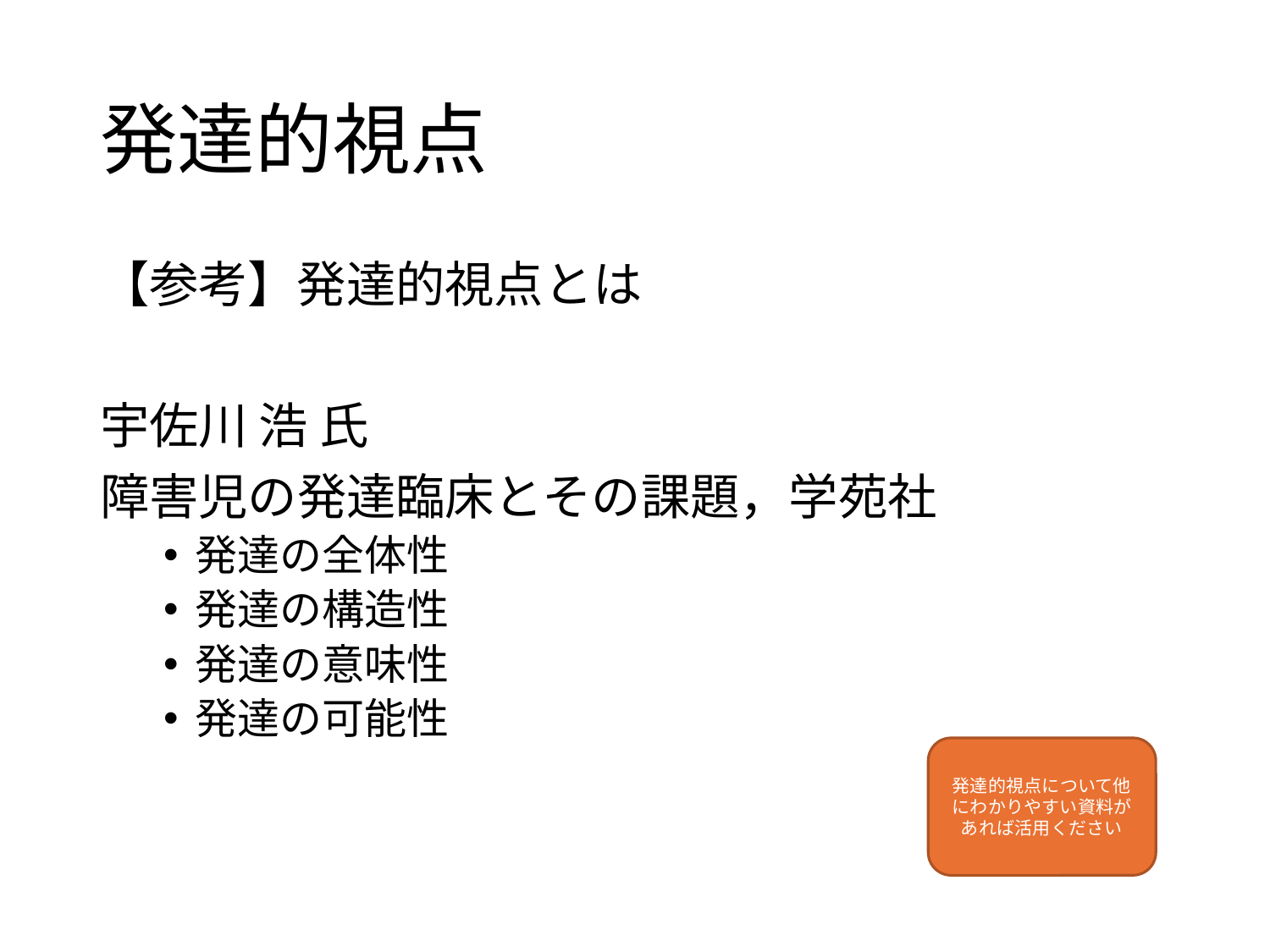

# 発達的視点
【参考】発達的視点とは

宇佐川 浩 氏
障害児の発達臨床とその課題，学苑社
発達の全体性
発達の構造性
発達の意味性
発達の可能性

発達的視点について他にわかりやすい資料があれば活用ください